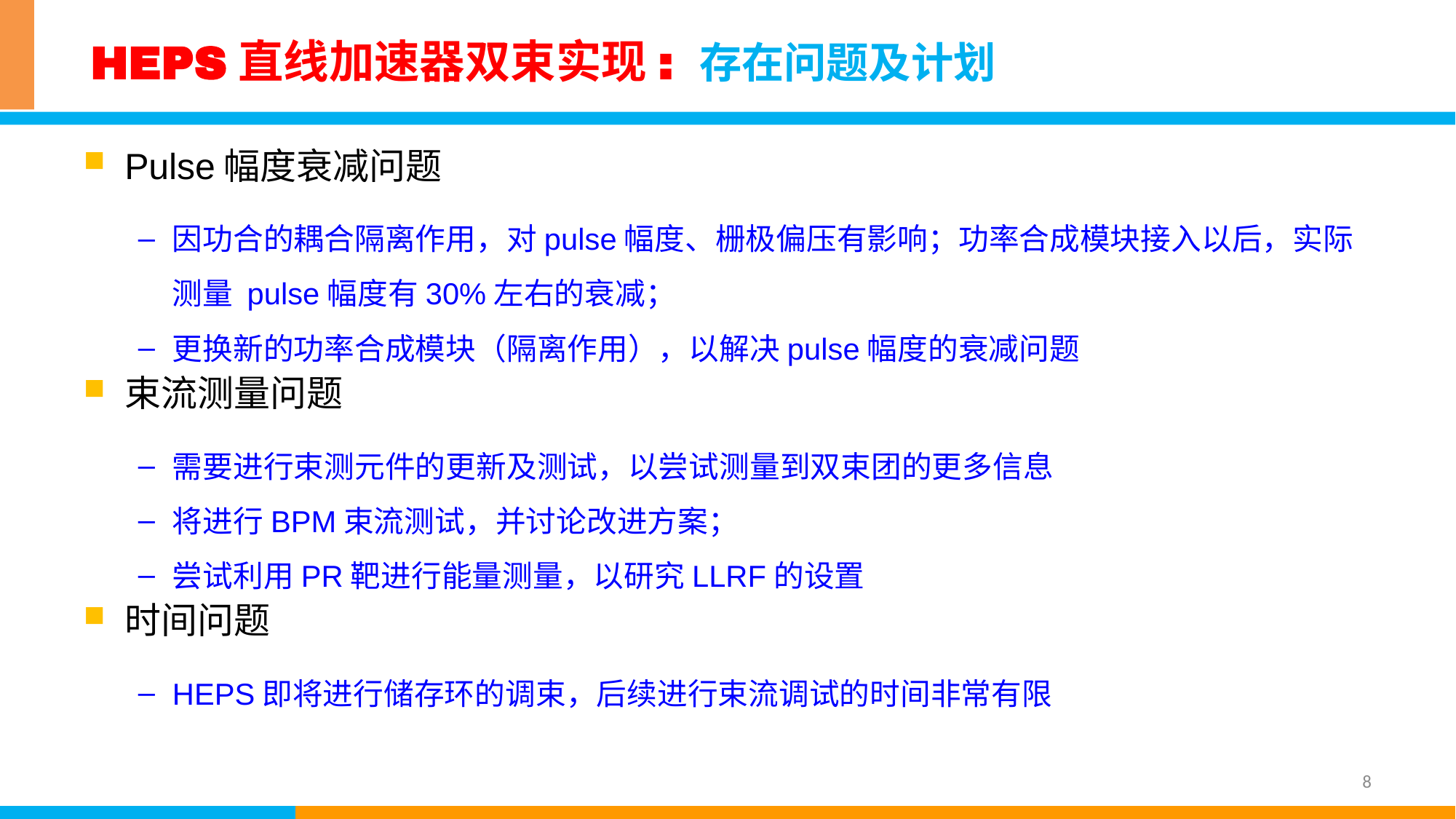

# HEPS直线加速器双束实现: 存在问题及计划
Pulse幅度衰减问题
因功合的耦合隔离作用，对pulse幅度、栅极偏压有影响；功率合成模块接入以后，实际测量 pulse幅度有30%左右的衰减；
更换新的功率合成模块（隔离作用），以解决pulse幅度的衰减问题
束流测量问题
需要进行束测元件的更新及测试，以尝试测量到双束团的更多信息
将进行BPM束流测试，并讨论改进方案；
尝试利用PR靶进行能量测量，以研究LLRF的设置
时间问题
HEPS即将进行储存环的调束，后续进行束流调试的时间非常有限
8